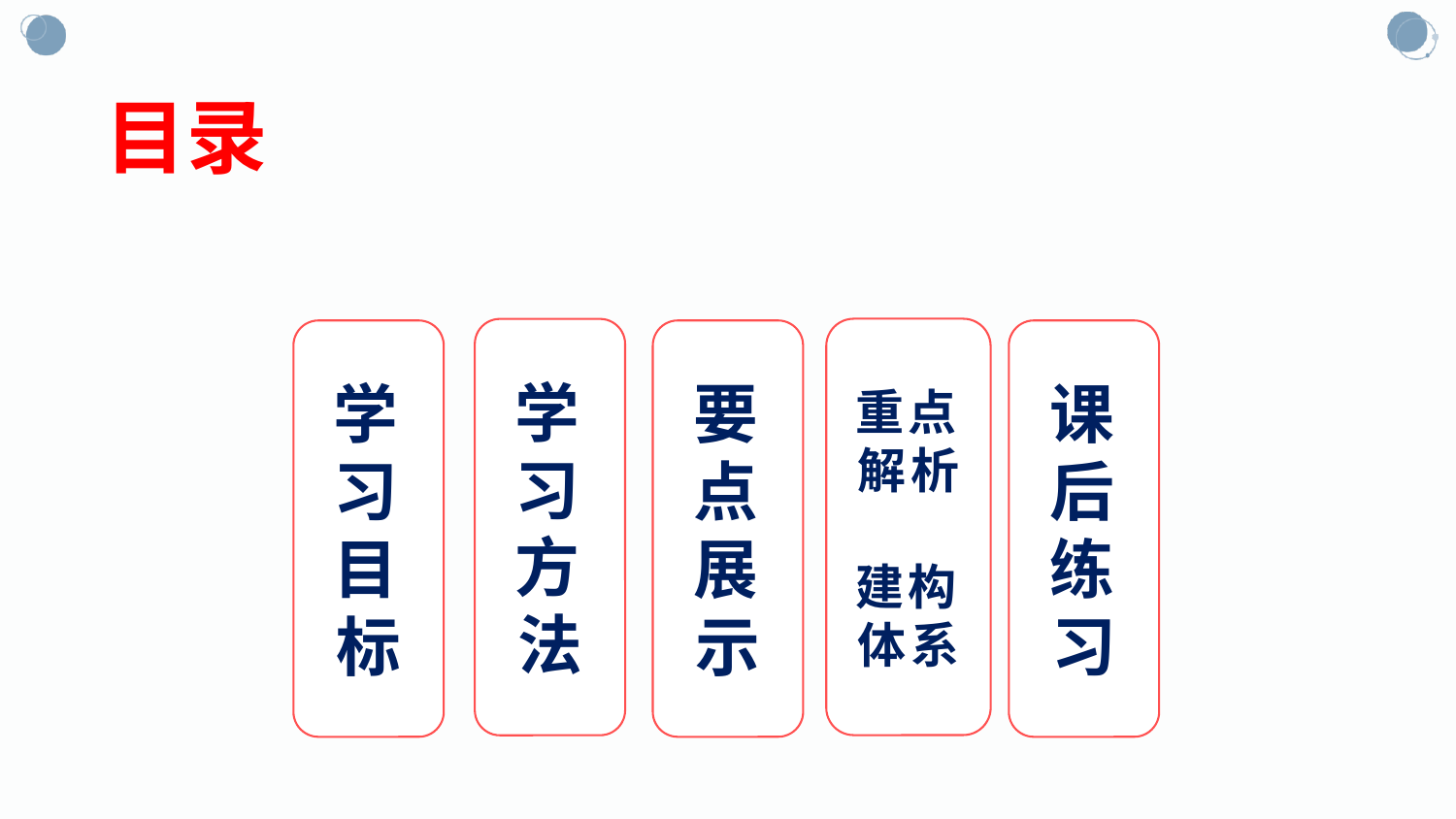

目录
重点解析

建构体系
学习方法
课后练习
要点展示
学习目标